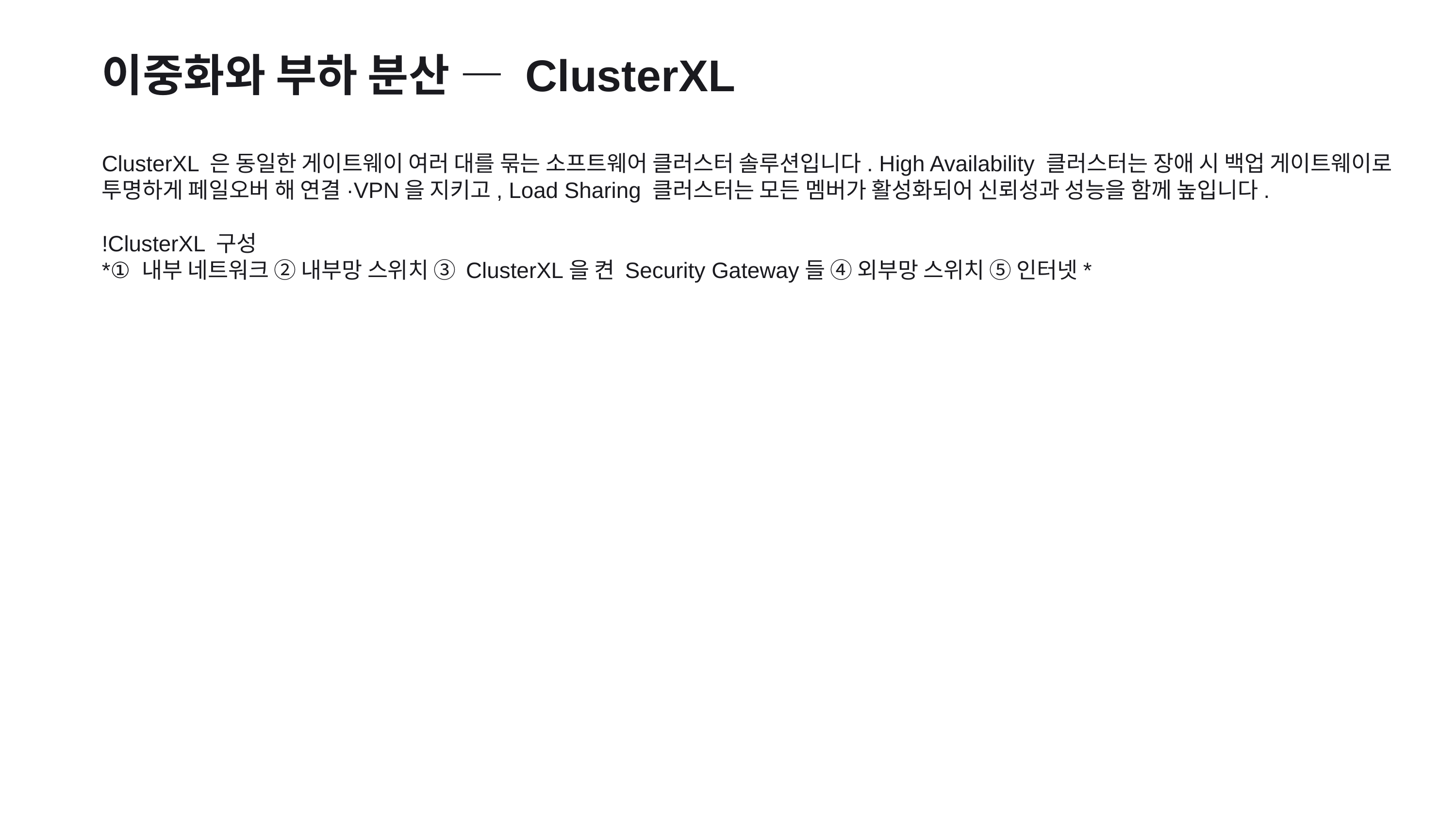

이중화와 부하 분산 — ClusterXL
ClusterXL 은 동일한 게이트웨이 여러 대를 묶는 소프트웨어 클러스터 솔루션입니다. High Availability 클러스터는 장애 시 백업 게이트웨이로 투명하게 페일오버 해 연결·VPN을 지키고, Load Sharing 클러스터는 모든 멤버가 활성화되어 신뢰성과 성능을 함께 높입니다.

!ClusterXL 구성
*① 내부 네트워크 ② 내부망 스위치 ③ ClusterXL을 켠 Security Gateway들 ④ 외부망 스위치 ⑤ 인터넷*